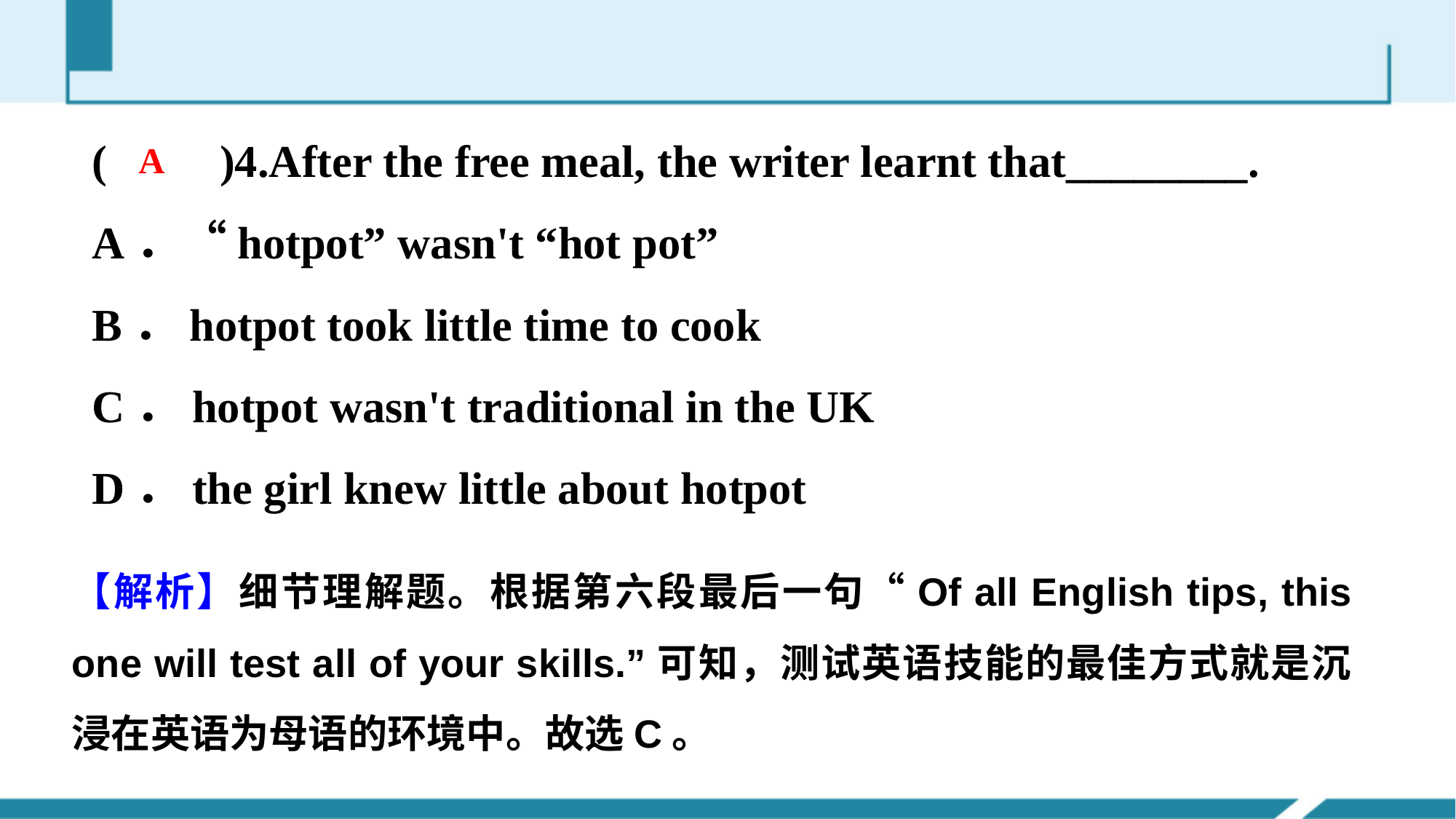

(　　)4.After the free meal, the writer learnt that________.
A．“hotpot” wasn't “hot pot”
B．hotpot took little time to cook
C．hotpot wasn't traditional in the UK
D．the girl knew little about hotpot
A
【解析】细节理解题。根据第六段最后一句“Of all English tips, this one will test all of your skills.”可知，测试英语技能的最佳方式就是沉浸在英语为母语的环境中。故选C。